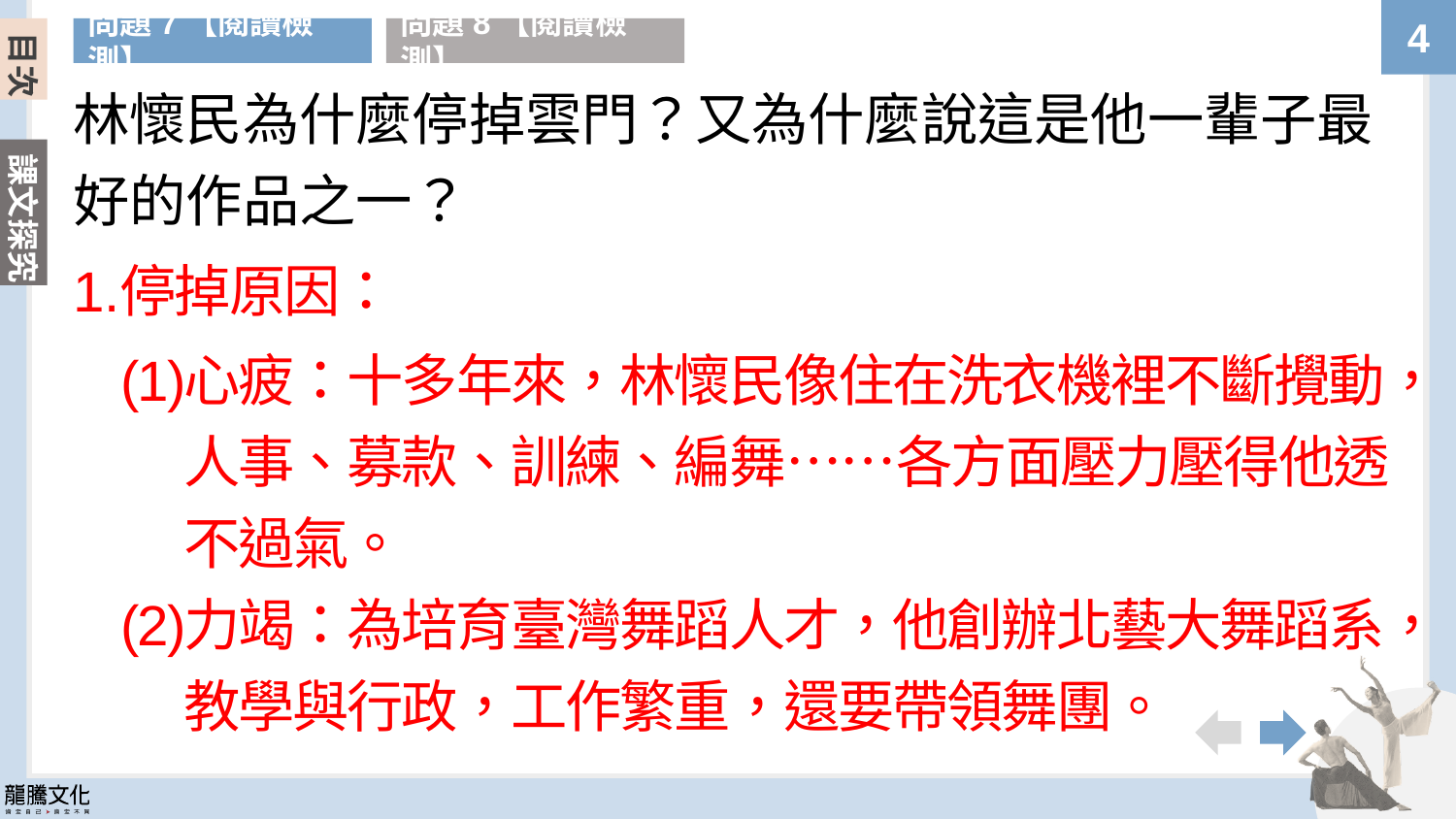

問題8【閱讀檢測】
目次
問題7【閱讀檢測】
林懷民為什麼停掉雲門？又為什麼說這是他一輩子最好的作品之一？
停掉原因：
(1)

(2)
心疲：十多年來，林懷民像住在洗衣機裡不斷攪動，人事、募款、訓練、編舞……各方面壓力壓得他透不過氣。
力竭：為培育臺灣舞蹈人才，他創辦北藝大舞蹈系，教學與行政，工作繁重，還要帶領舞團。